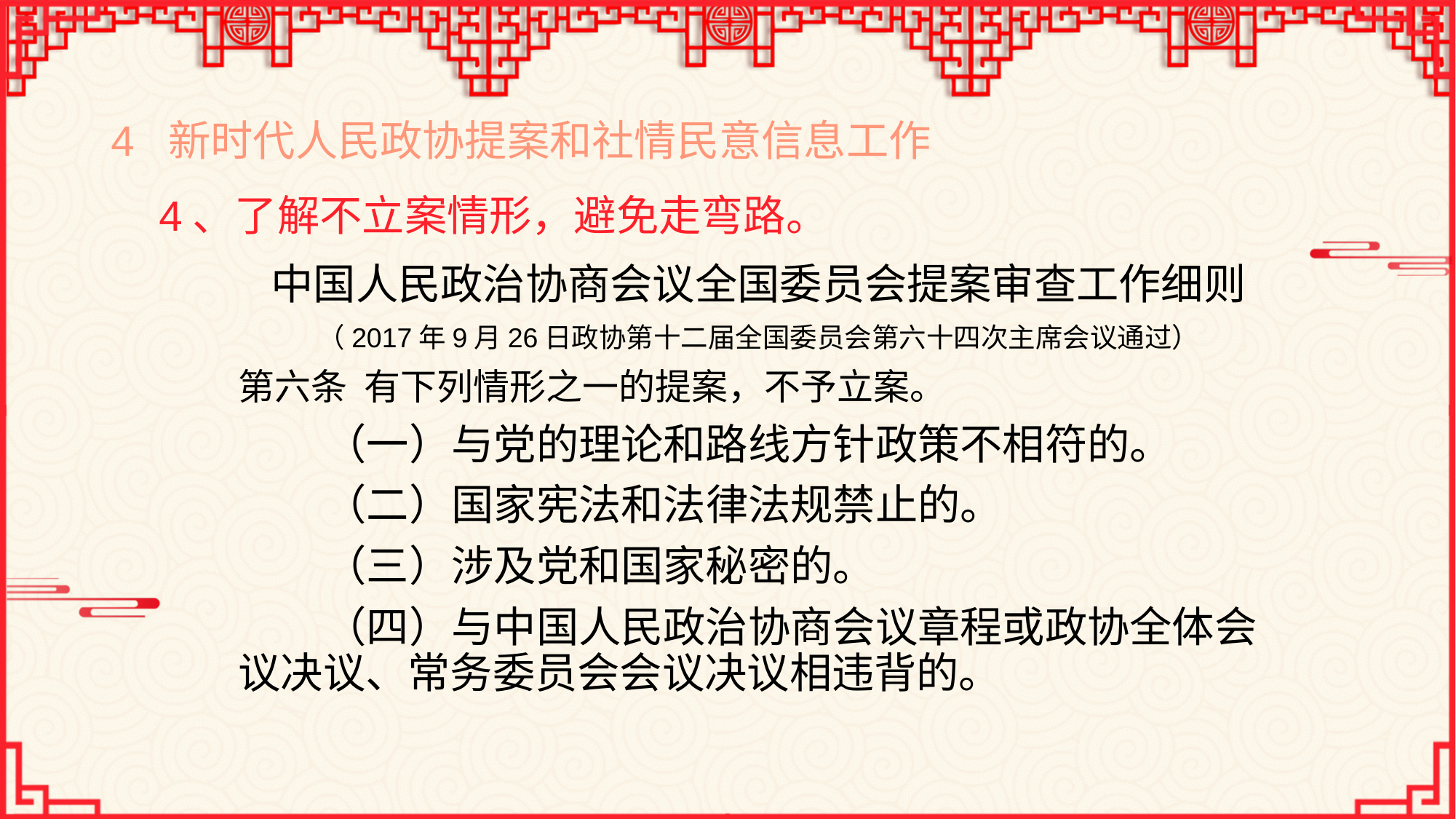

# 4  新时代人民政协提案和社情民意信息工作
4、了解不立案情形，避免走弯路。
中国人民政治协商会议全国委员会提案审查工作细则
（2017年9月26日政协第十二届全国委员会第六十四次主席会议通过）
第六条  有下列情形之一的提案，不予立案。
（一）与党的理论和路线方针政策不相符的。
（二）国家宪法和法律法规禁止的。
（三）涉及党和国家秘密的。
（四）与中国人民政治协商会议章程或政协全体会议决议、常务委员会会议决议相违背的。